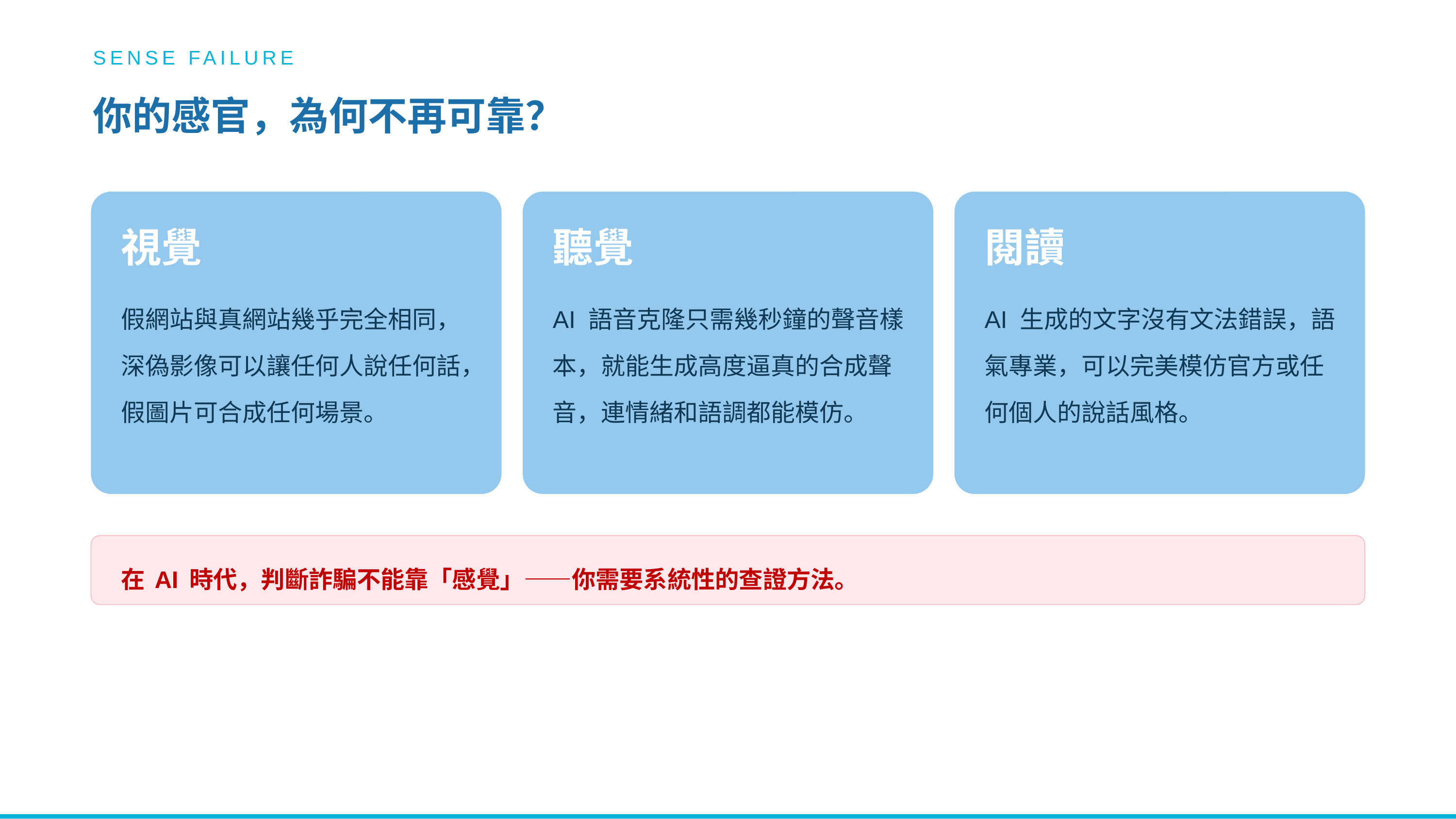

SENSE FAILURE
你的感官，為何不再可靠？

視覺
聽覺
閱讀
假網站與真網站幾乎完全相同，深偽影像可以讓任何人說任何話，假圖片可合成任何場景。
AI 語音克隆只需幾秒鐘的聲音樣本，就能生成高度逼真的合成聲音，連情緒和語調都能模仿。
AI 生成的文字沒有文法錯誤，語氣專業，可以完美模仿官方或任何個人的說話風格。

在 AI 時代，判斷詐騙不能靠「感覺」——你需要系統性的查證方法。